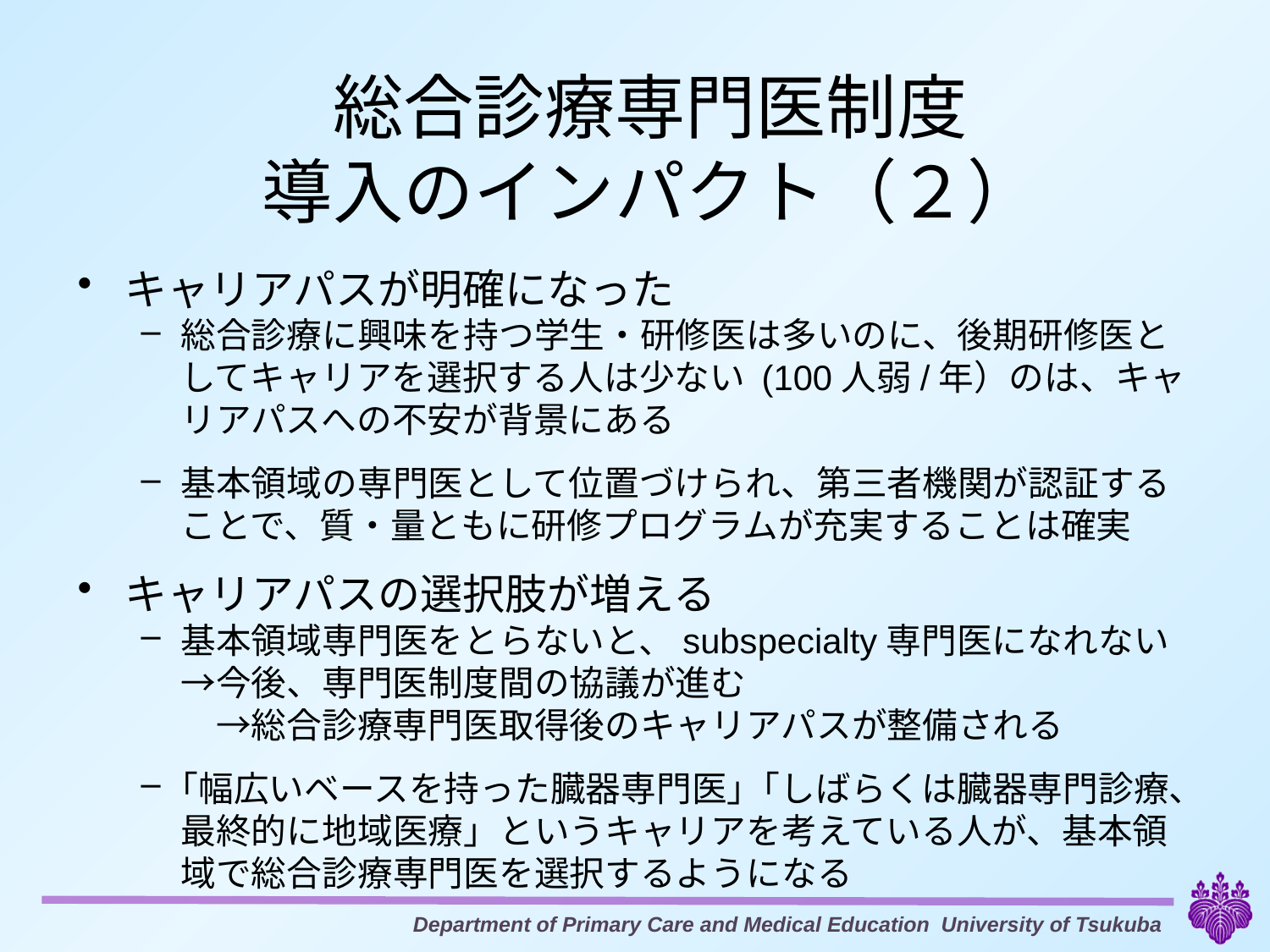

# 総合診療専門医制度 導入のインパクト（２）
キャリアパスが明確になった
総合診療に興味を持つ学生・研修医は多いのに、後期研修医としてキャリアを選択する人は少ない (100人弱/年）のは、キャリアパスへの不安が背景にある
基本領域の専門医として位置づけられ、第三者機関が認証することで、質・量ともに研修プログラムが充実することは確実
キャリアパスの選択肢が増える
基本領域専門医をとらないと、subspecialty専門医になれない
→今後、専門医制度間の協議が進む
　→総合診療専門医取得後のキャリアパスが整備される
｢幅広いベースを持った臓器専門医」｢しばらくは臓器専門診療、最終的に地域医療」というキャリアを考えている人が、基本領域で総合診療専門医を選択するようになる